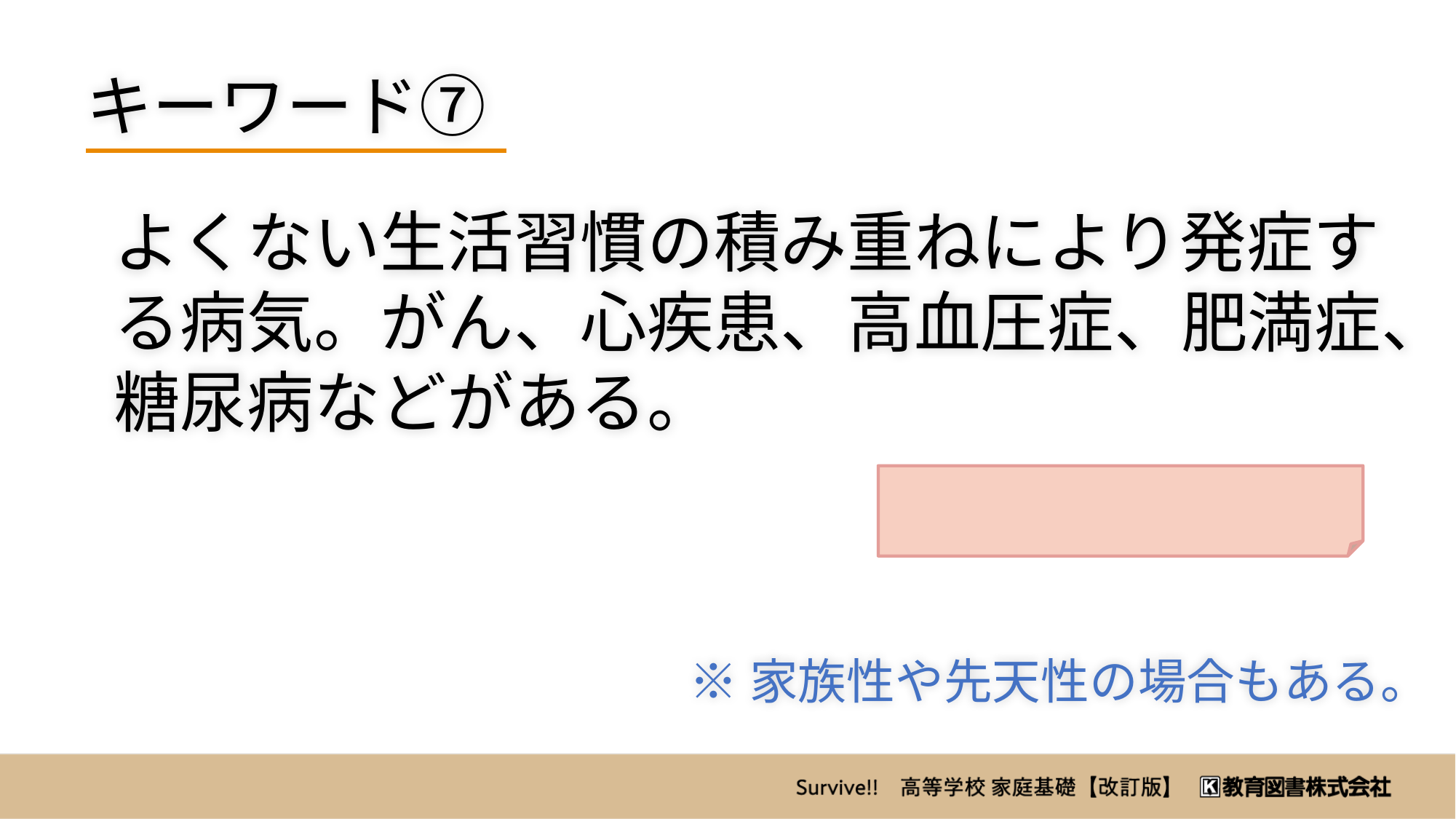

キーワード⑦
よくない生活習慣の積み重ねにより発症する病気。がん、心疾患、高血圧症、肥満症、糖尿病などがある。
生活習慣病

※家族性や先天性の場合もある。